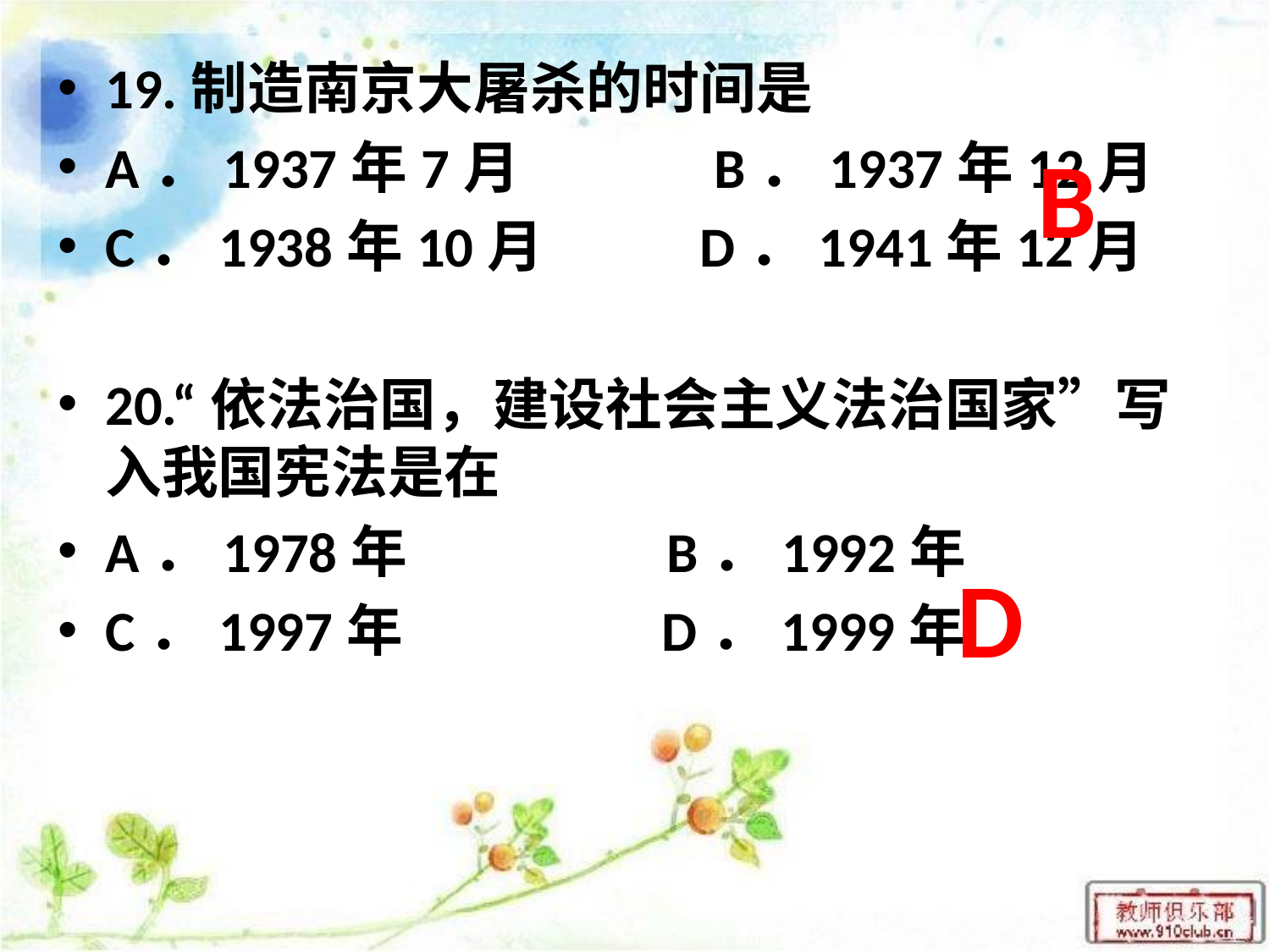

19.制造南京大屠杀的时间是
A．1937年7月              B．1937年12月
C．1938年10月           D．1941年12月

20.“依法治国，建设社会主义法治国家”写入我国宪法是在
A．1978年                   B．1992年
C．1997年                   D．1999年

B
D